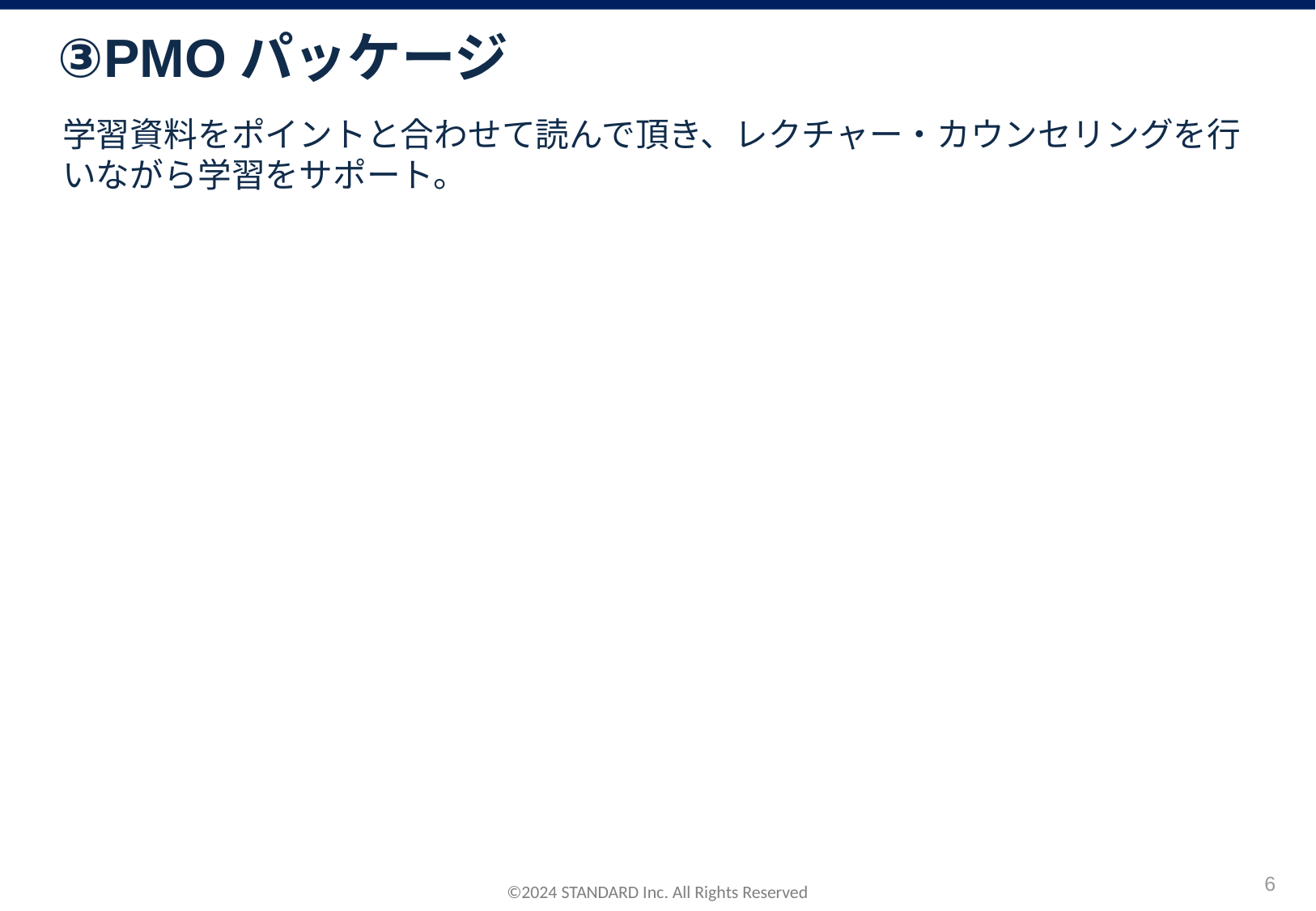

# ③PMOパッケージ
学習資料をポイントと合わせて読んで頂き、レクチャー・カウンセリングを行いながら学習をサポート。
6